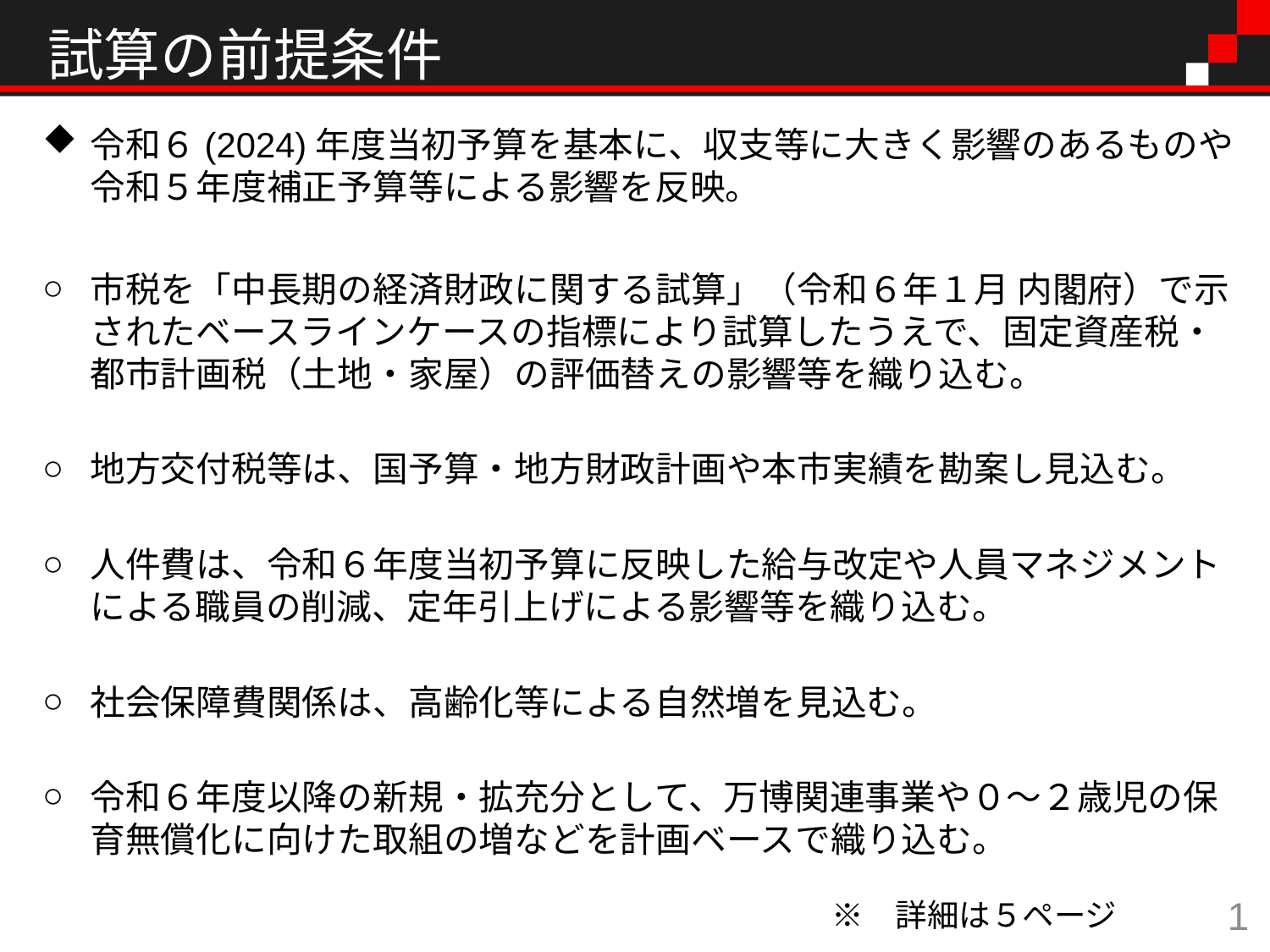

試算の前提条件
令和６(2024)年度当初予算を基本に、収支等に大きく影響のあるものや令和５年度補正予算等による影響を反映。

市税を「中長期の経済財政に関する試算」（令和６年１月 内閣府）で示されたベースラインケースの指標により試算したうえで、固定資産税・都市計画税（土地・家屋）の評価替えの影響等を織り込む。

地方交付税等は、国予算・地方財政計画や本市実績を勘案し見込む。

人件費は、令和６年度当初予算に反映した給与改定や人員マネジメントによる職員の削減、定年引上げによる影響等を織り込む。

社会保障費関係は、高齢化等による自然増を見込む。

令和６年度以降の新規・拡充分として、万博関連事業や０～２歳児の保育無償化に向けた取組の増などを計画ベースで織り込む。

　※　詳細は５ページ
1